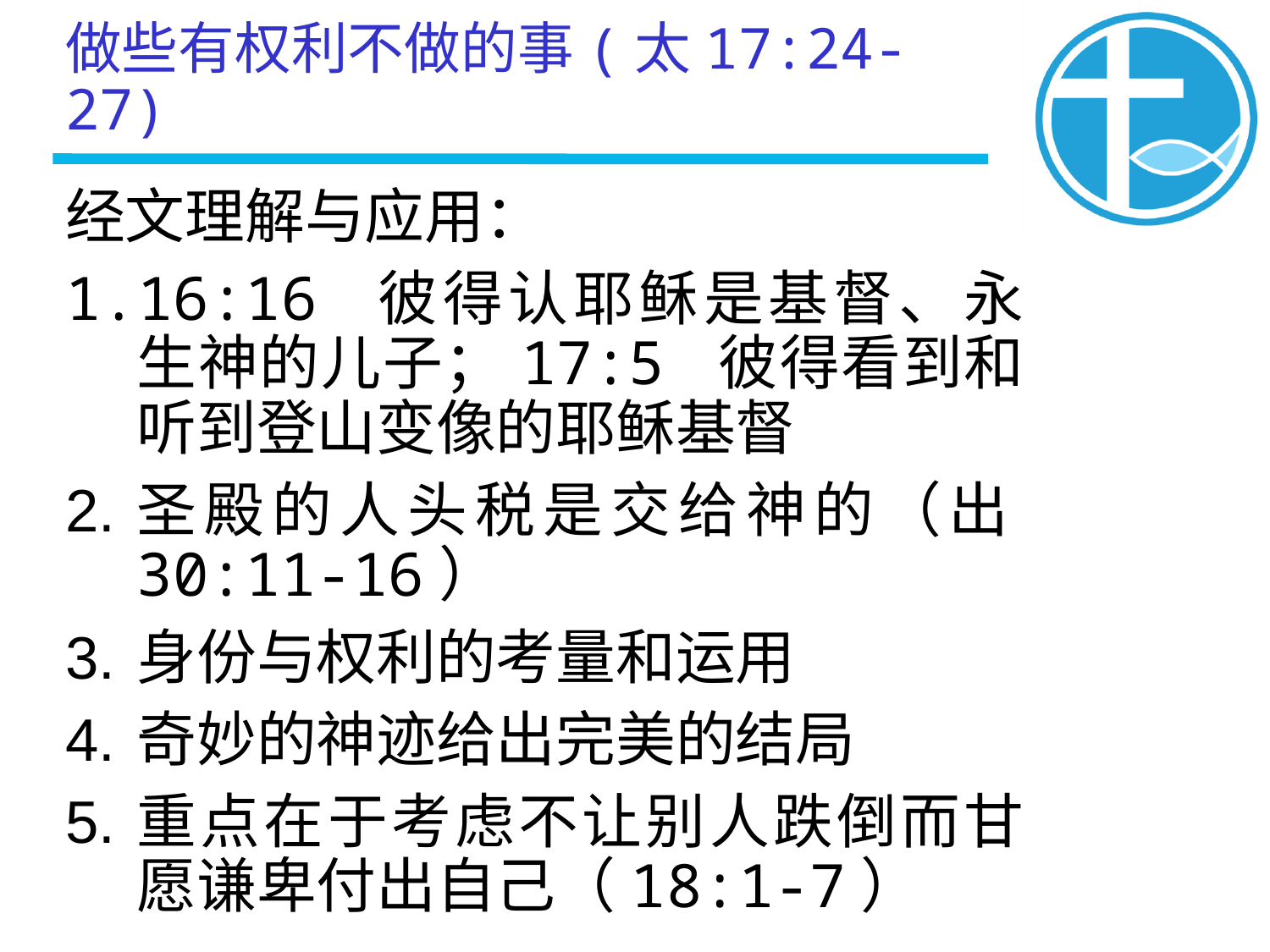

做些有权利不做的事(太17:24-27)
经文理解与应用：
16:16 彼得认耶稣是基督、永生神的儿子；17:5 彼得看到和听到登山变像的耶稣基督
圣殿的人头税是交给神的（出30:11-16）
身份与权利的考量和运用
奇妙的神迹给出完美的结局
重点在于考虑不让别人跌倒而甘愿谦卑付出自己（18:1-7）